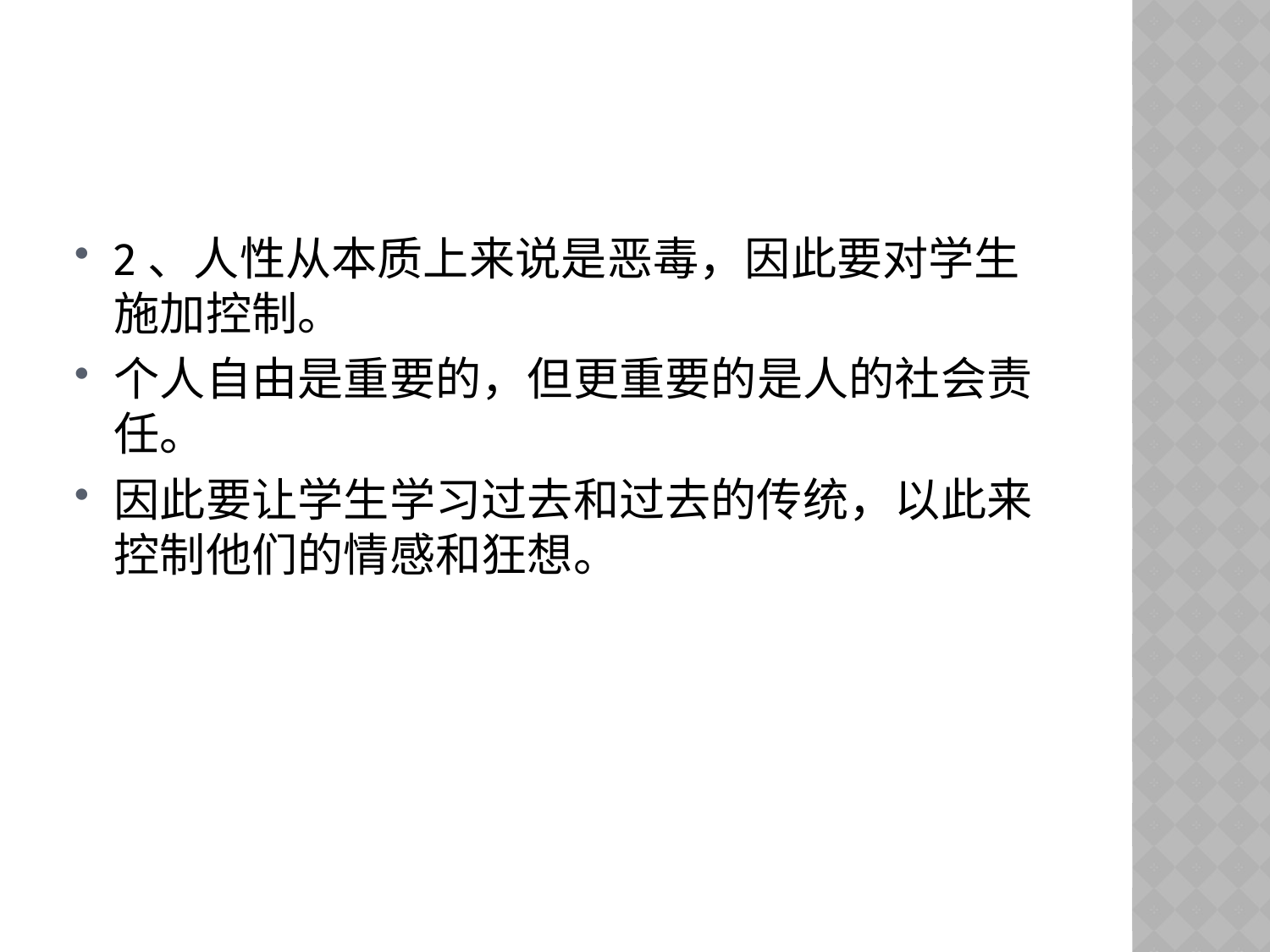

#
2、人性从本质上来说是恶毒，因此要对学生施加控制。
个人自由是重要的，但更重要的是人的社会责任。
因此要让学生学习过去和过去的传统，以此来控制他们的情感和狂想。